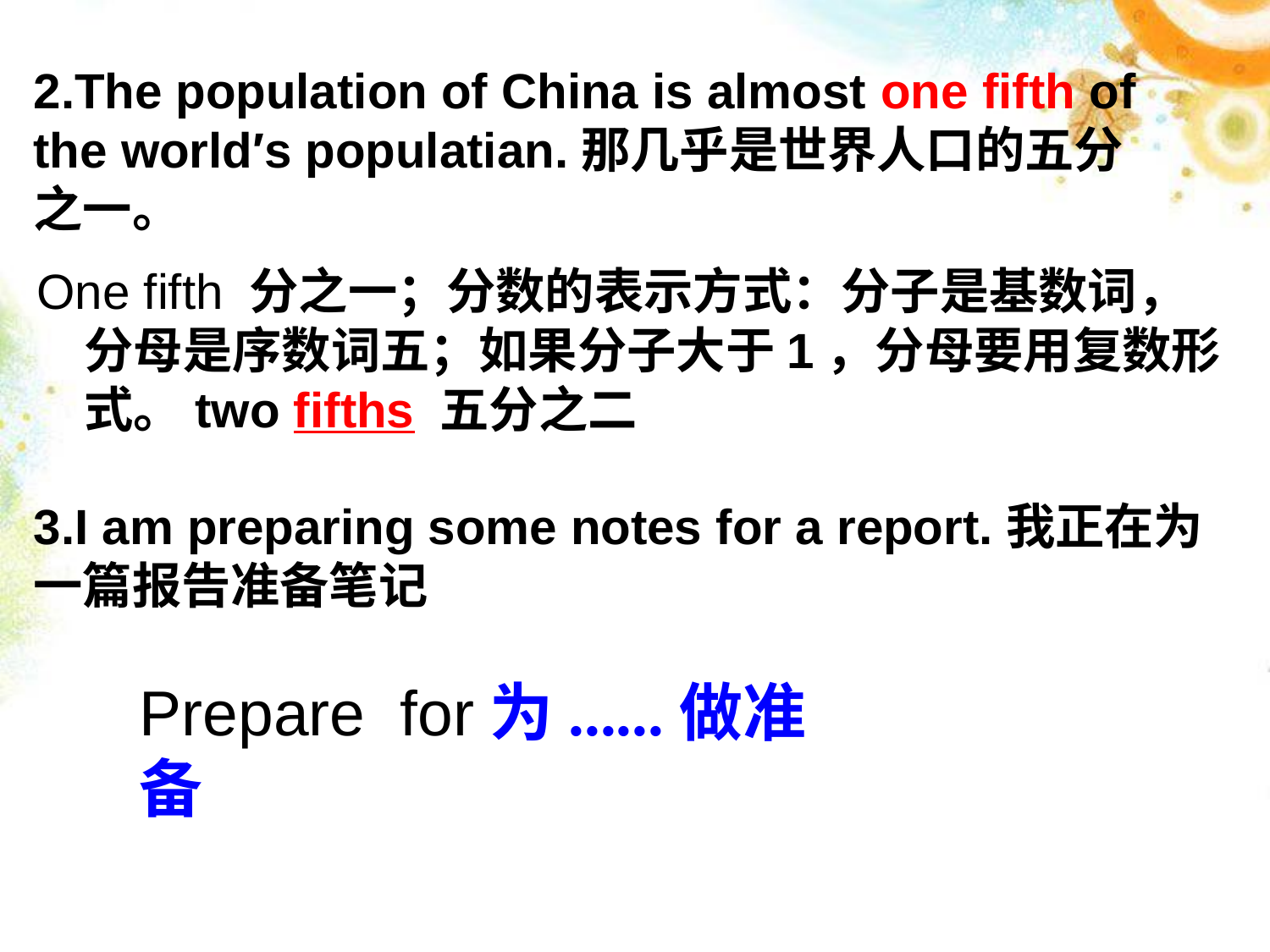

2.The population of China is almost one fifth of the world′s populatian.那几乎是世界人口的五分之一。
One fifth 分之一；分数的表示方式：分子是基数词，分母是序数词五；如果分子大于1，分母要用复数形式。two fifths 五分之二
3.I am preparing some notes for a report.我正在为一篇报告准备笔记
Prepare  for为......做准备